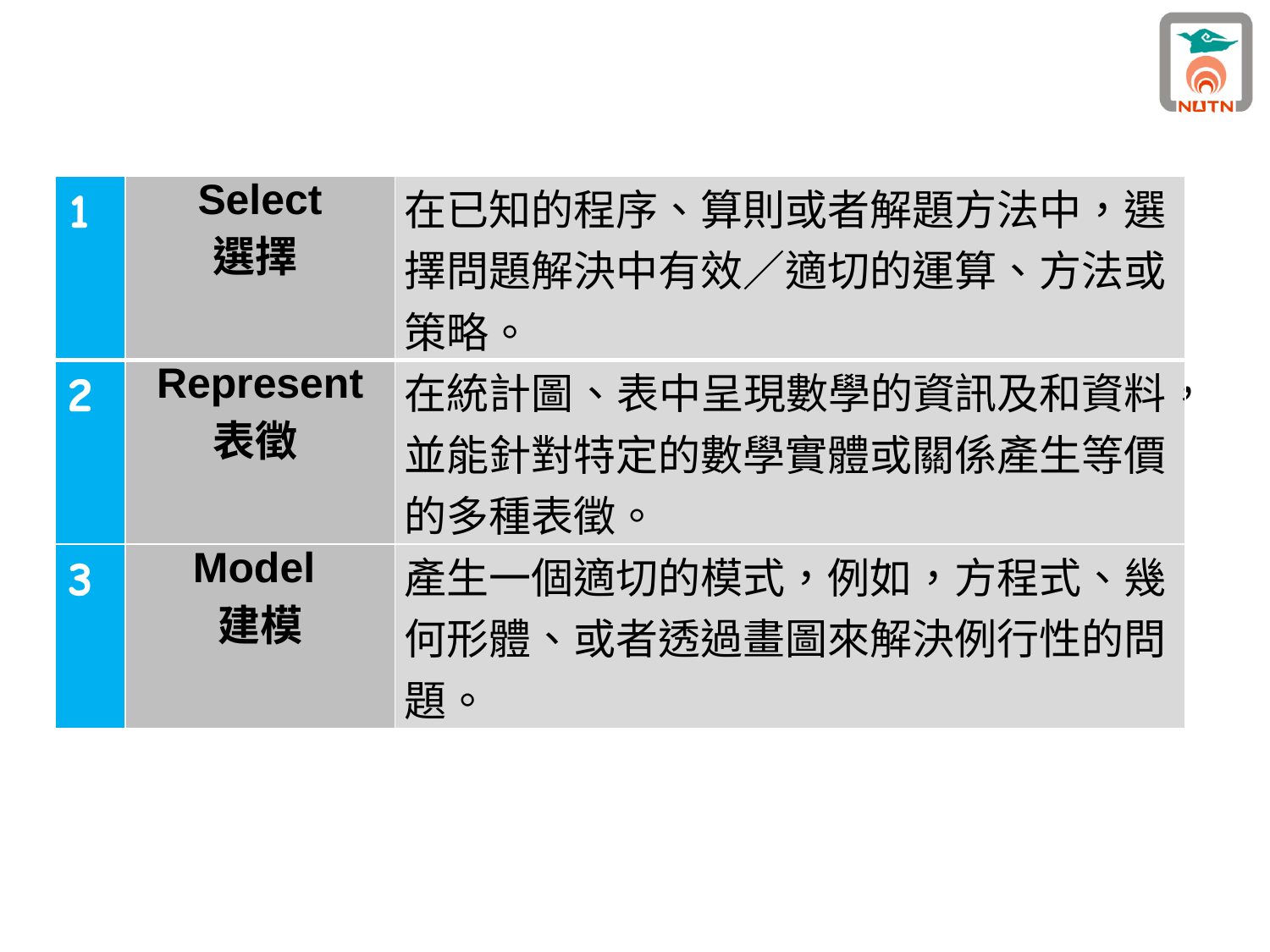

| 1 | Select 選擇 | 在已知的程序、算則或者解題方法中，選擇問題解決中有效／適切的運算、方法或策略。 |
| --- | --- | --- |
| 2 | Represent 表徵 | 在統計圖、表中呈現數學的資訊及和資料，並能針對特定的數學實體或關係產生等價的多種表徵。 |
| 3 | Model 建模 | 產生一個適切的模式，例如，方程式、幾何形體、或者透過畫圖來解決例行性的問題。 |